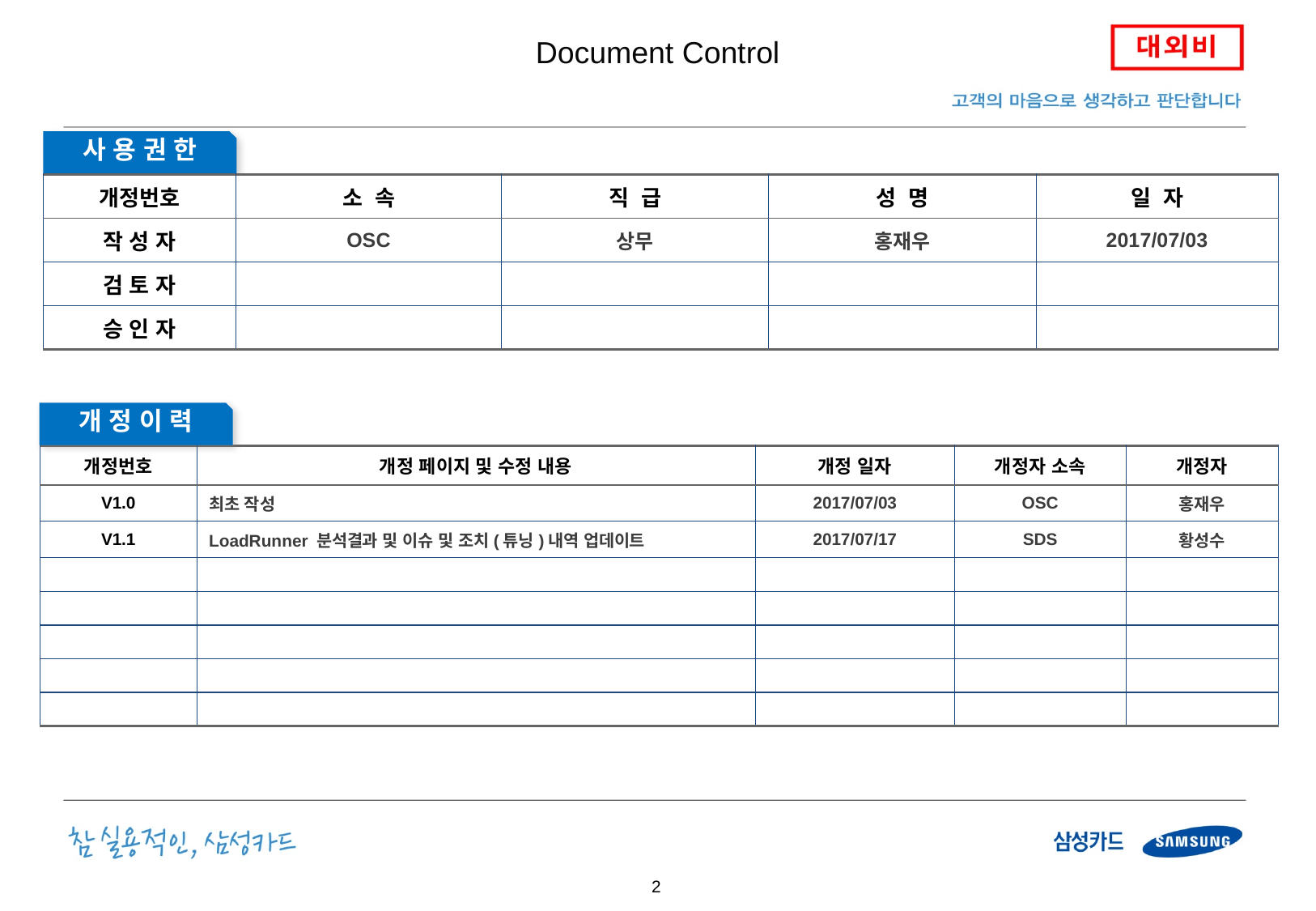

# Document Control
사 용 권 한
| 개정번호 | 소 속 | 직 급 | 성 명 | 일 자 |
| --- | --- | --- | --- | --- |
| 작 성 자 | OSC | 상무 | 홍재우 | 2017/07/03 |
| 검 토 자 |  |  |  |  |
| 승 인 자 |  |  |  |  |
개 정 이 력
| 개정번호 | 개정 페이지 및 수정 내용 | 개정 일자 | 개정자 소속 | 개정자 |
| --- | --- | --- | --- | --- |
| V1.0 | 최초 작성 | 2017/07/03 | OSC | 홍재우 |
| V1.1 | LoadRunner 분석결과 및 이슈 및 조치(튜닝)내역 업데이트 | 2017/07/17 | SDS | 황성수 |
|  |  |  |  |  |
|  |  |  |  |  |
|  |  |  |  |  |
|  |  |  |  |  |
|  |  |  |  |  |